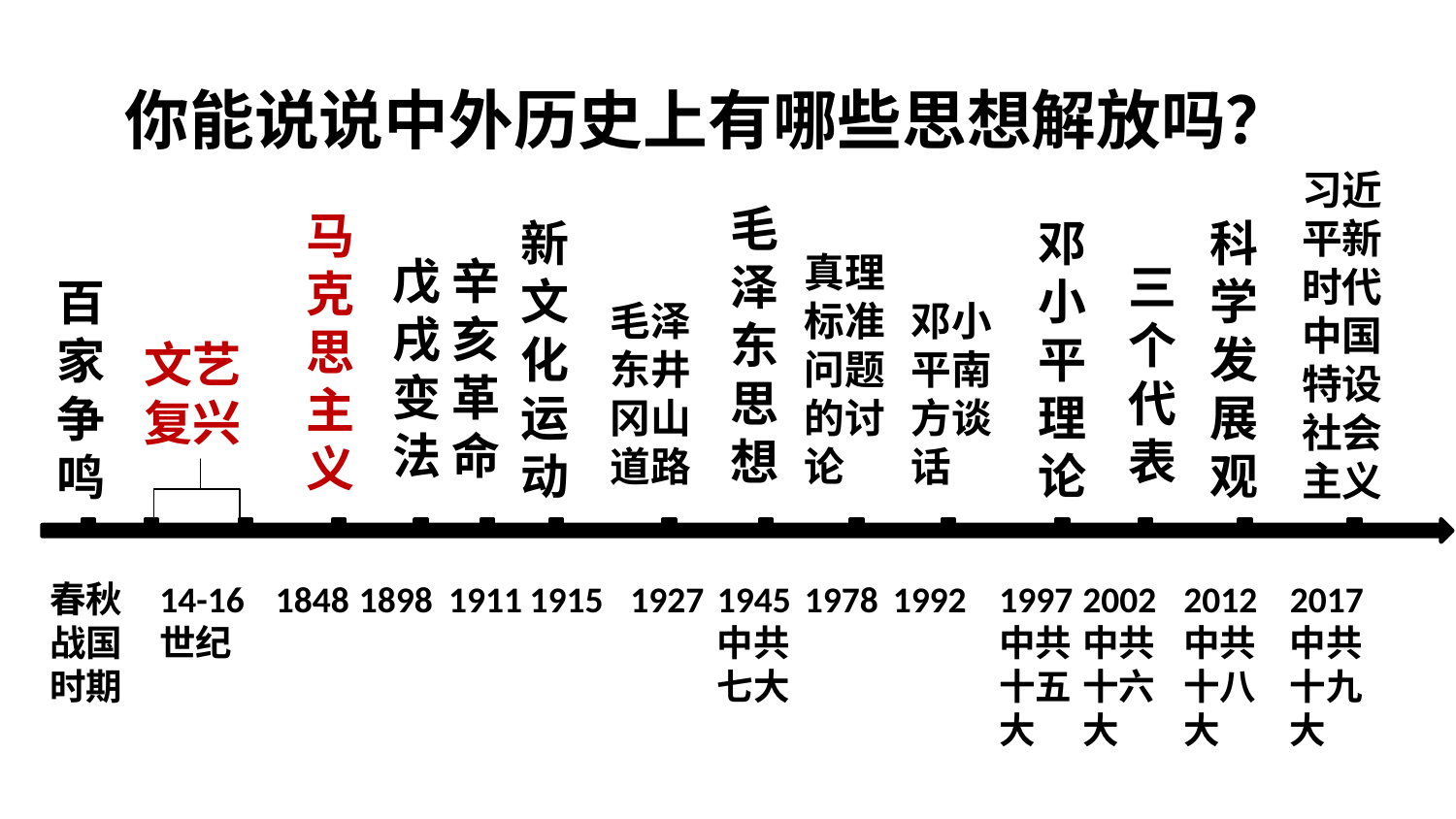

你能说说中外历史上有哪些思想解放吗？
习近平新时代中国特设社会主义
毛泽东思想
马克思主义
新文化运动
邓小平理论
科学发展观
真理标准问题的讨论
辛亥革命
戊戌变法
三个代表
百家争鸣
毛泽东井冈山道路
邓小平南方谈话
文艺复兴

春秋战国时期
14-16世纪
1848
1898
1911
1915
1927
1945
中共七大
1978
1992
1997
中共
十五大
2002中共
十六大
2012中共
十八大
2017
中共
十九大